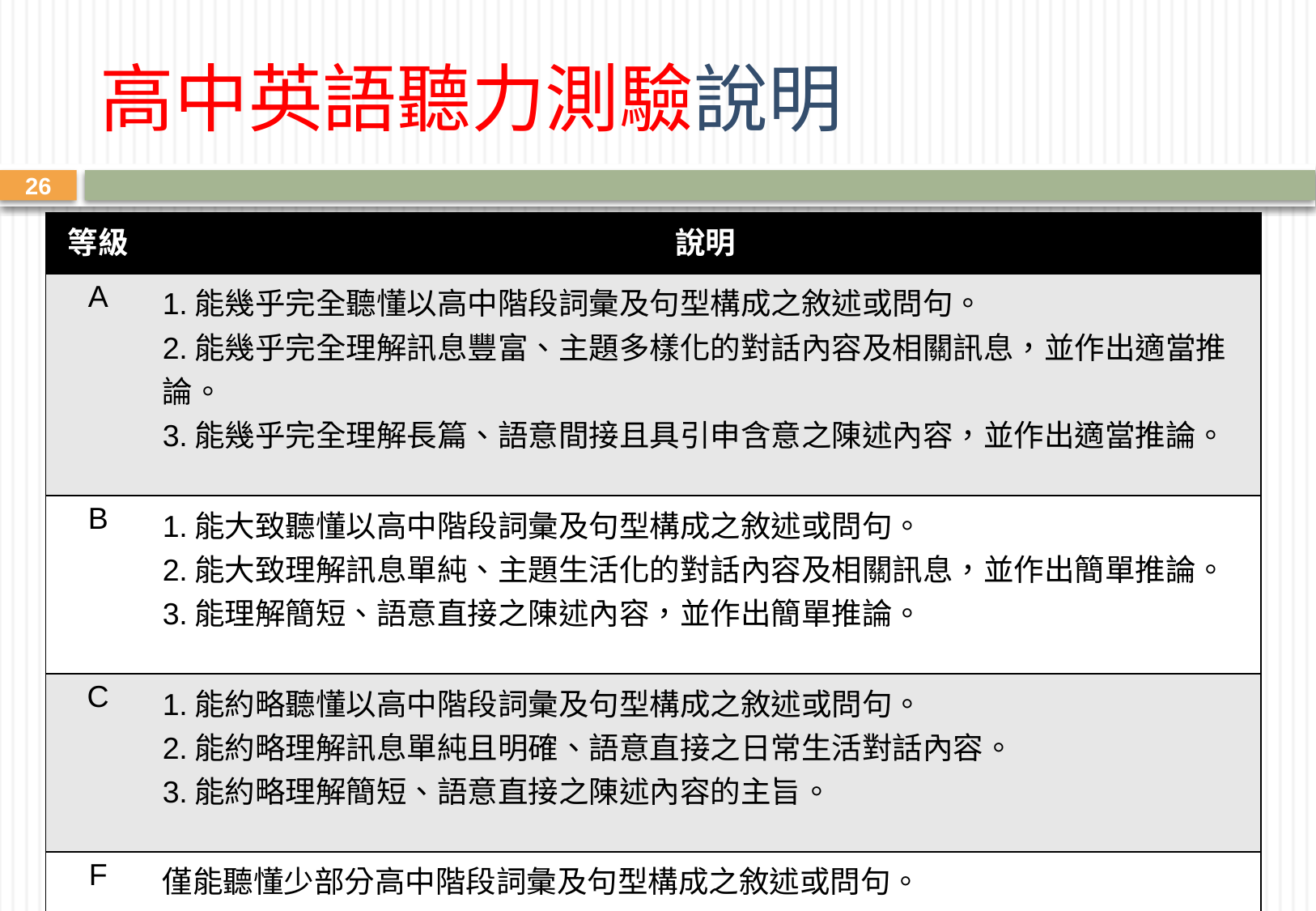

# 高中英語聽力測驗說明
26
| 等級 | 說明 |
| --- | --- |
| A | 1.能幾乎完全聽懂以高中階段詞彙及句型構成之敘述或問句。 2.能幾乎完全理解訊息豐富、主題多樣化的對話內容及相關訊息，並作出適當推論。 3.能幾乎完全理解長篇、語意間接且具引申含意之陳述內容，並作出適當推論。 |
| B | 1.能大致聽懂以高中階段詞彙及句型構成之敘述或問句。 2.能大致理解訊息單純、主題生活化的對話內容及相關訊息，並作出簡單推論。 3.能理解簡短、語意直接之陳述內容，並作出簡單推論。 |
| C | 1.能約略聽懂以高中階段詞彙及句型構成之敘述或問句。 2.能約略理解訊息單純且明確、語意直接之日常生活對話內容。 3.能約略理解簡短、語意直接之陳述內容的主旨。 |
| F | 僅能聽懂少部分高中階段詞彙及句型構成之敘述或問句。 2.僅能聽懂少部分日常生活對話內容。 3.僅能聽懂少部分簡短陳述。 |